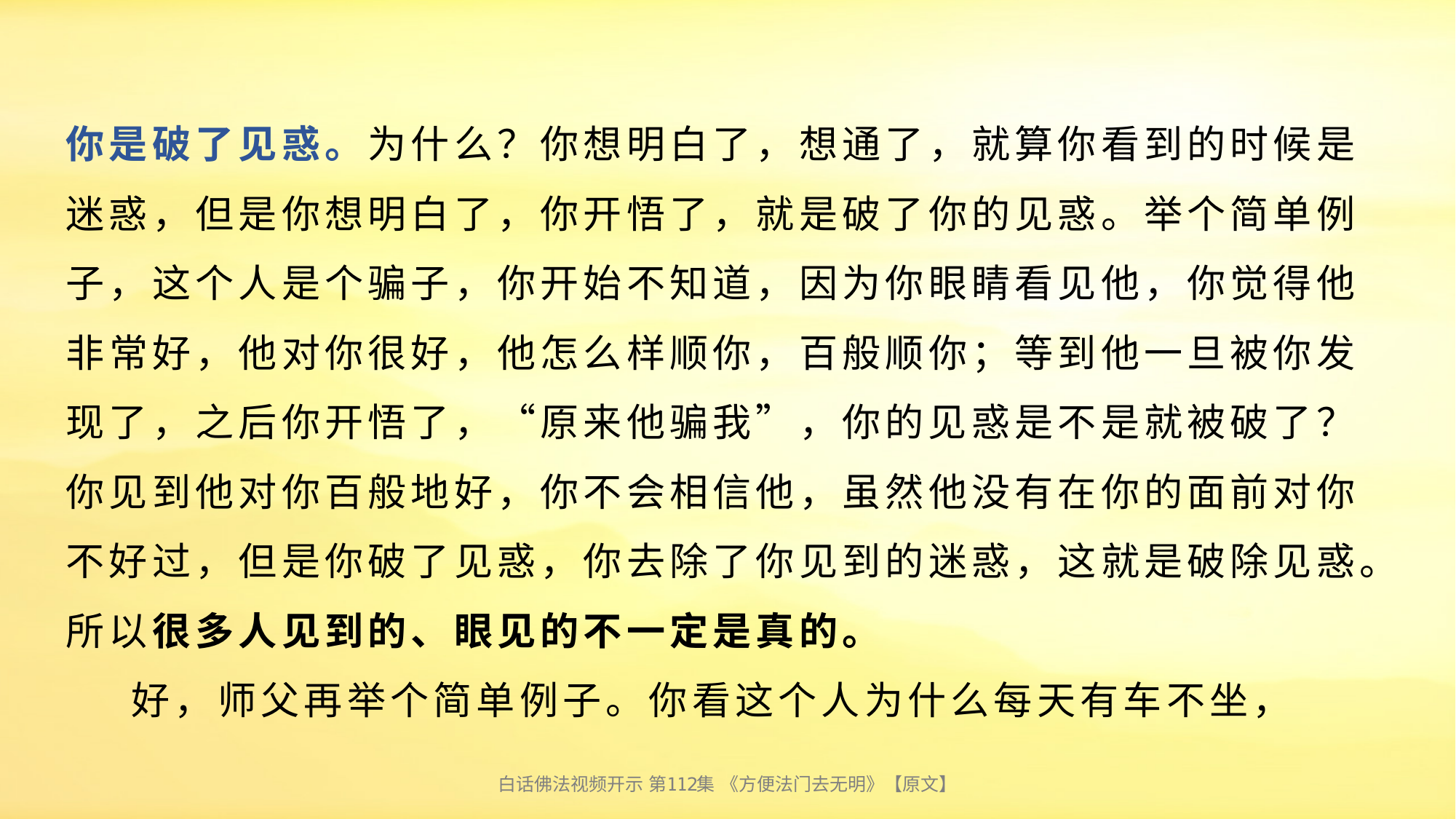

# 你是破了见惑。为什么？你想明白了，想通了，就算你看到的时候是迷惑，但是你想明白了，你开悟了，就是破了你的见惑。举个简单例子，这个人是个骗子，你开始不知道，因为你眼睛看见他，你觉得他非常好，他对你很好，他怎么样顺你，百般顺你；等到他一旦被你发现了，之后你开悟了，“原来他骗我”，你的见惑是不是就被破了？你见到他对你百般地好，你不会相信他，虽然他没有在你的面前对你不好过，但是你破了见惑，你去除了你见到的迷惑，这就是破除见惑。所以很多人见到的、眼见的不一定是真的。 好，师父再举个简单例子。你看这个人为什么每天有车不坐，
白话佛法视频开示 第112集 《方便法门去无明》【原文】